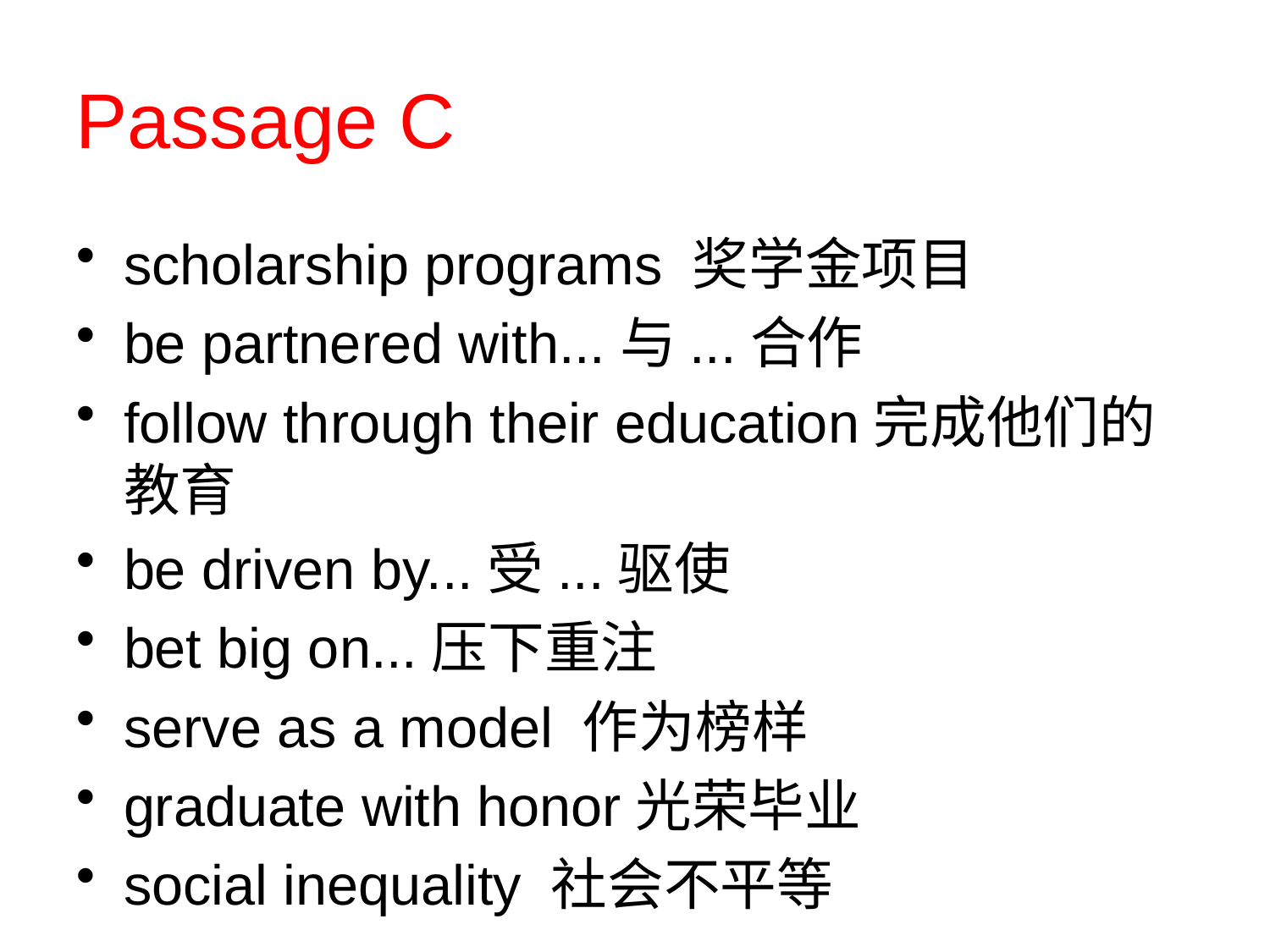

# Passage C
scholarship programs 奖学金项目
be partnered with...与...合作
follow through their education完成他们的教育
be driven by...受...驱使
bet big on...压下重注
serve as a model 作为榜样
graduate with honor光荣毕业
social inequality 社会不平等